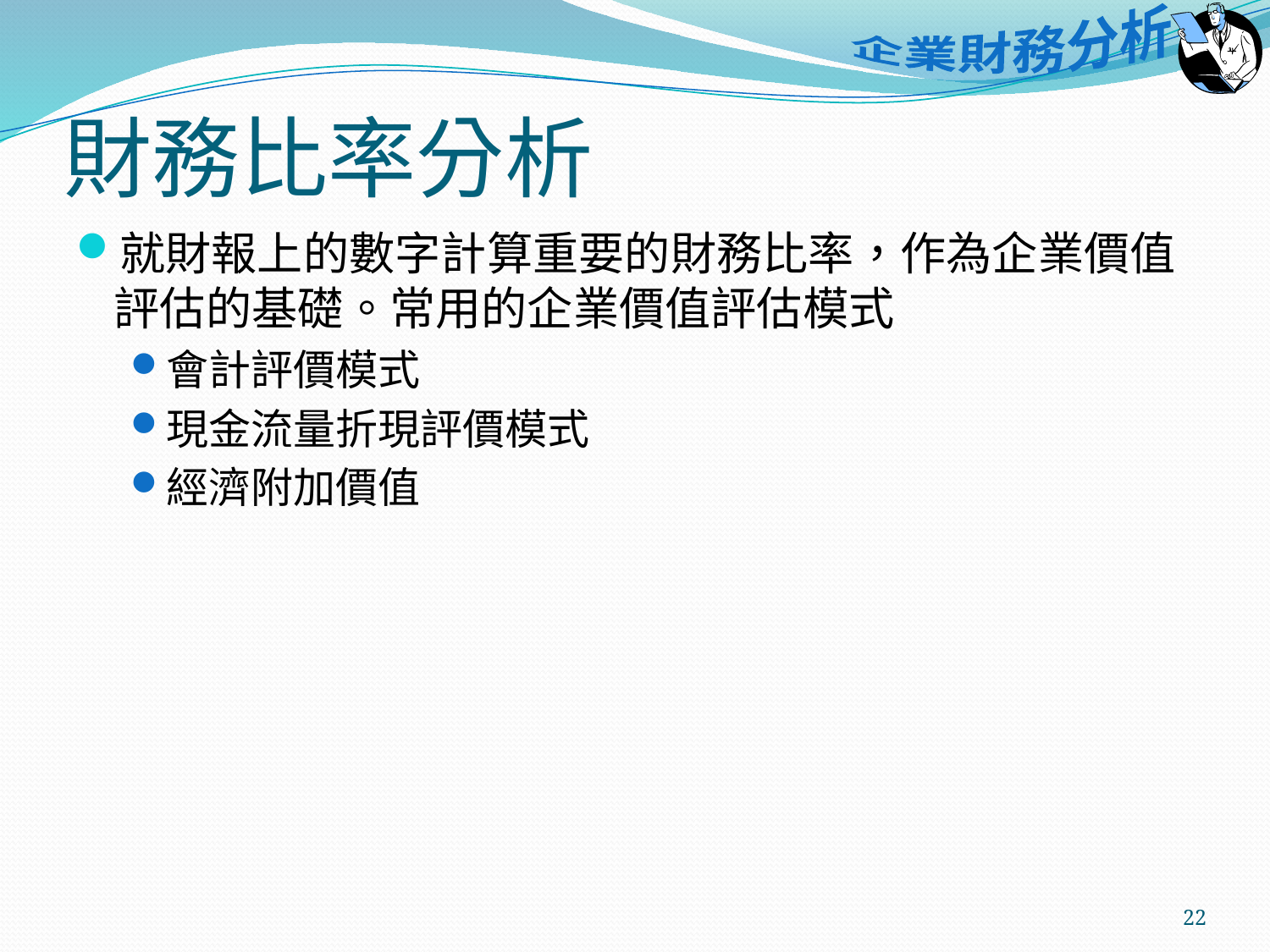

# 財務比率分析
就財報上的數字計算重要的財務比率，作為企業價值評估的基礎。常用的企業價值評估模式
會計評價模式
現金流量折現評價模式
經濟附加價值
22